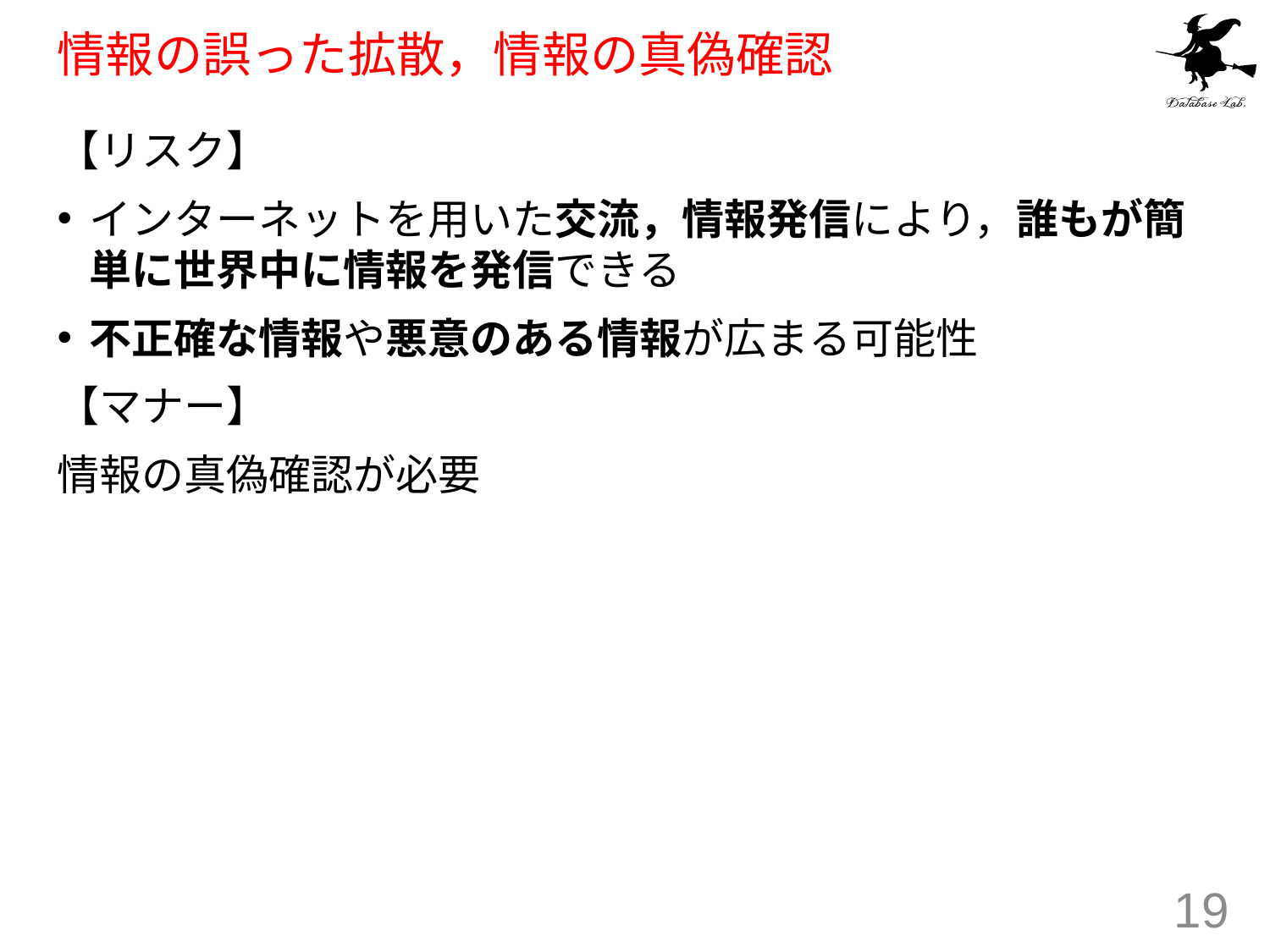

# 情報の誤った拡散，情報の真偽確認
【リスク】
インターネットを用いた交流，情報発信により，誰もが簡単に世界中に情報を発信できる
不正確な情報や悪意のある情報が広まる可能性
【マナー】
情報の真偽確認が必要

19